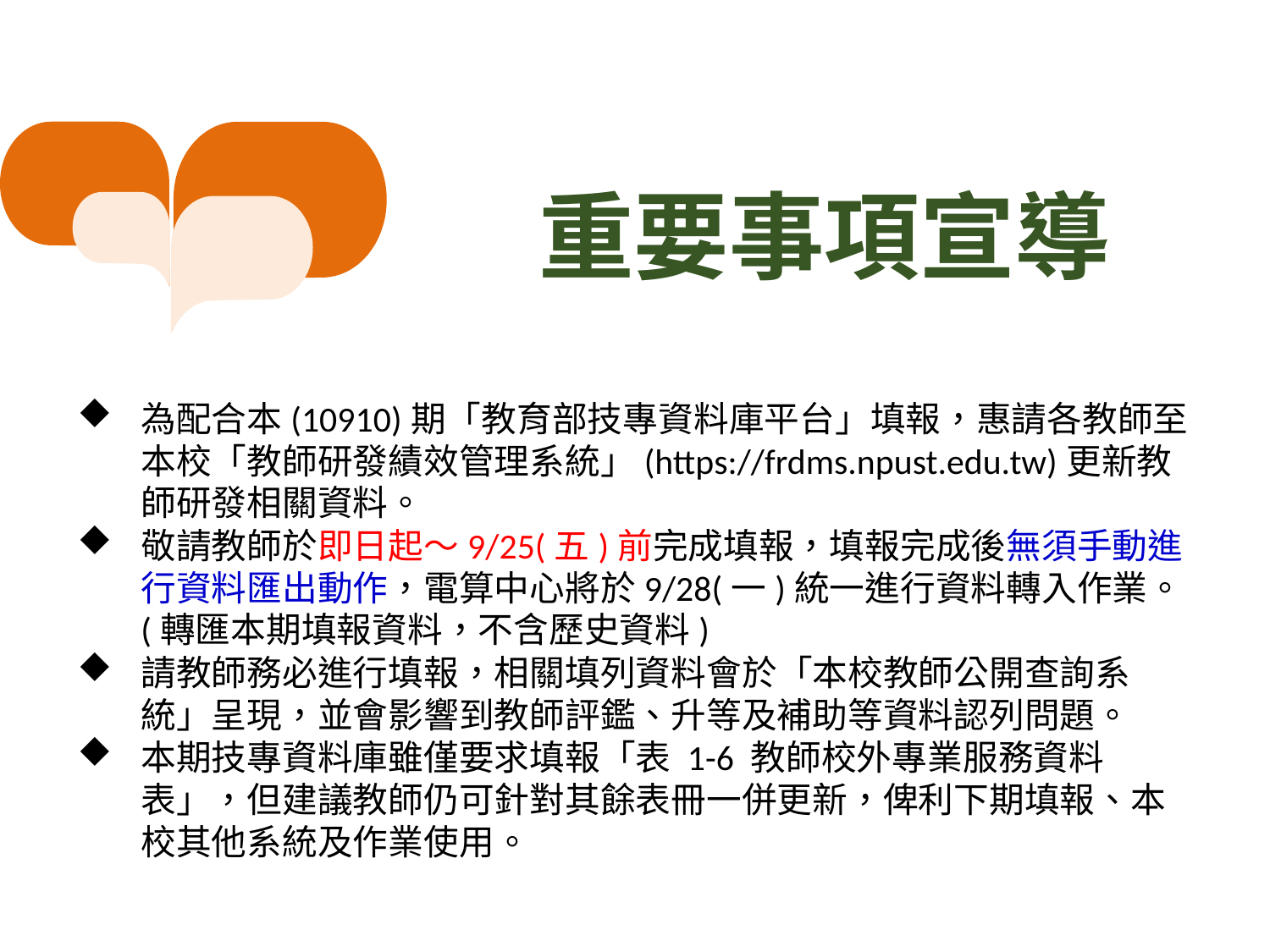

重要事項宣導
為配合本(10910)期「教育部技專資料庫平台」填報，惠請各教師至本校「教師研發績效管理系統」(https://frdms.npust.edu.tw)更新教師研發相關資料。
敬請教師於即日起～9/25(五)前完成填報，填報完成後無須手動進行資料匯出動作，電算中心將於9/28(一)統一進行資料轉入作業。(轉匯本期填報資料，不含歷史資料)
請教師務必進行填報，相關填列資料會於「本校教師公開查詢系統」呈現，並會影響到教師評鑑、升等及補助等資料認列問題。
本期技專資料庫雖僅要求填報「表 1-6 教師校外專業服務資料表」，但建議教師仍可針對其餘表冊一併更新，俾利下期填報、本校其他系統及作業使用。